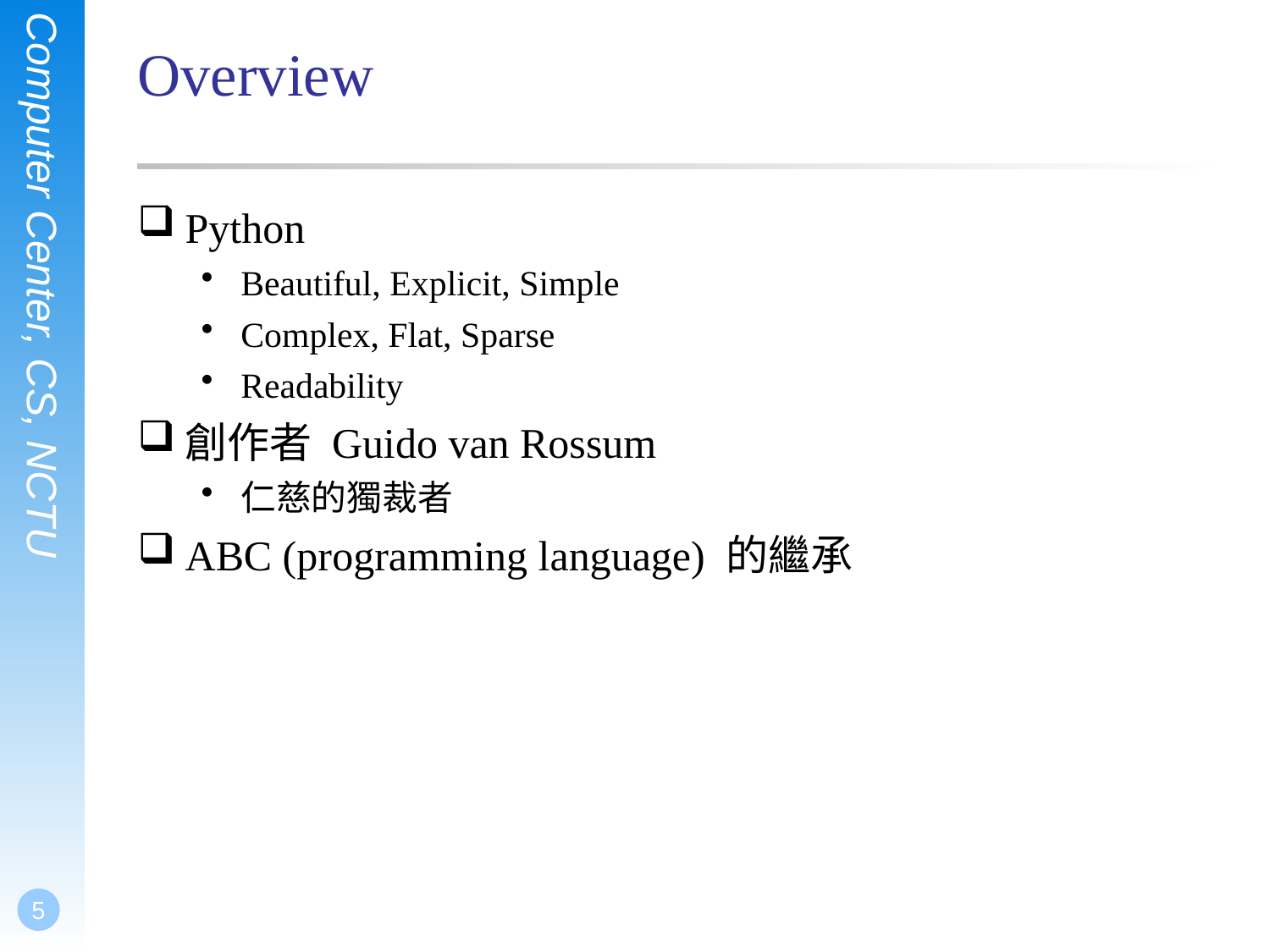

# Overview
Python
Beautiful, Explicit, Simple
Complex, Flat, Sparse
Readability
創作者 Guido van Rossum
仁慈的獨裁者
ABC (programming language) 的繼承